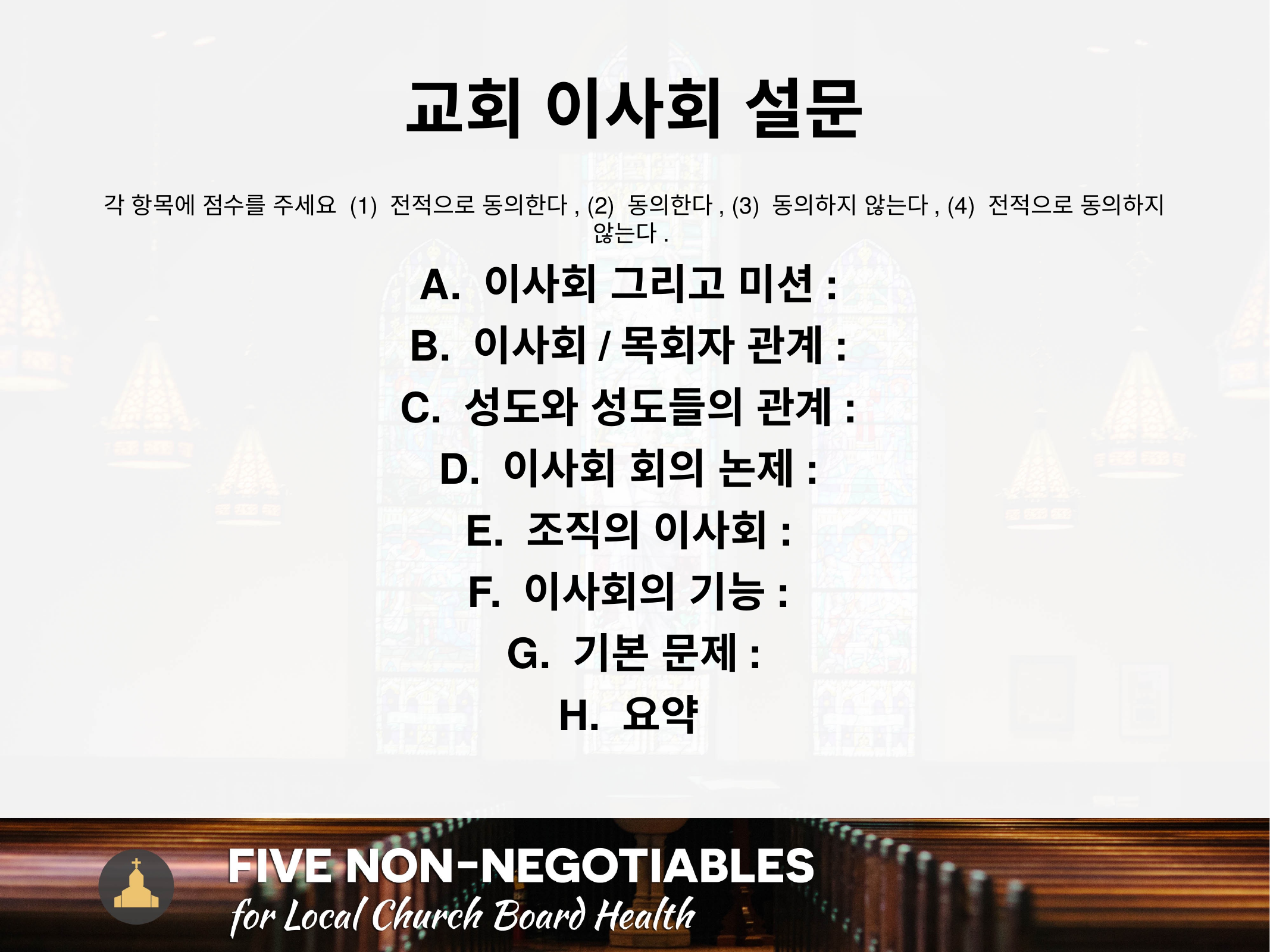

# 교회 이사회 설문
각 항목에 점수를 주세요 (1) 전적으로 동의한다, (2) 동의한다, (3) 동의하지 않는다, (4) 전적으로 동의하지 않는다.
A. 이사회 그리고 미션:
B. 이사회/목회자 관계:
C. 성도와 성도들의 관계:
D. 이사회 회의 논제:
E. 조직의 이사회:
F. 이사회의 기능:
G. 기본 문제:
H. 요약